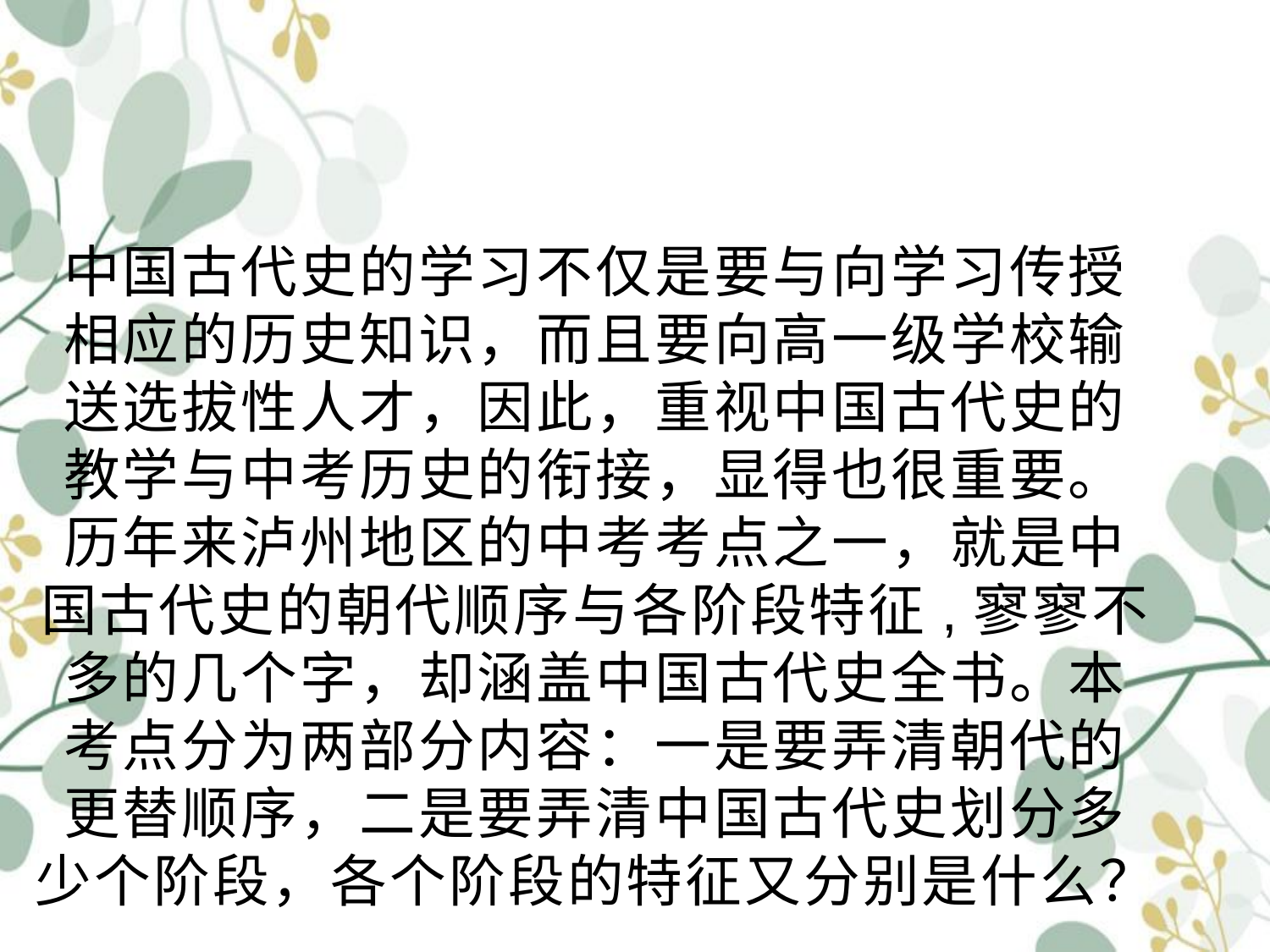

中国古代史的学习不仅是要与向学习传授相应的历史知识，而且要向高一级学校输送选拔性人才，因此，重视中国古代史的教学与中考历史的衔接，显得也很重要。历年来泸州地区的中考考点之一，就是中国古代史的朝代顺序与各阶段特征,寥寥不多的几个字，却涵盖中国古代史全书。本考点分为两部分内容：一是要弄清朝代的更替顺序，二是要弄清中国古代史划分多少个阶段，各个阶段的特征又分别是什么？